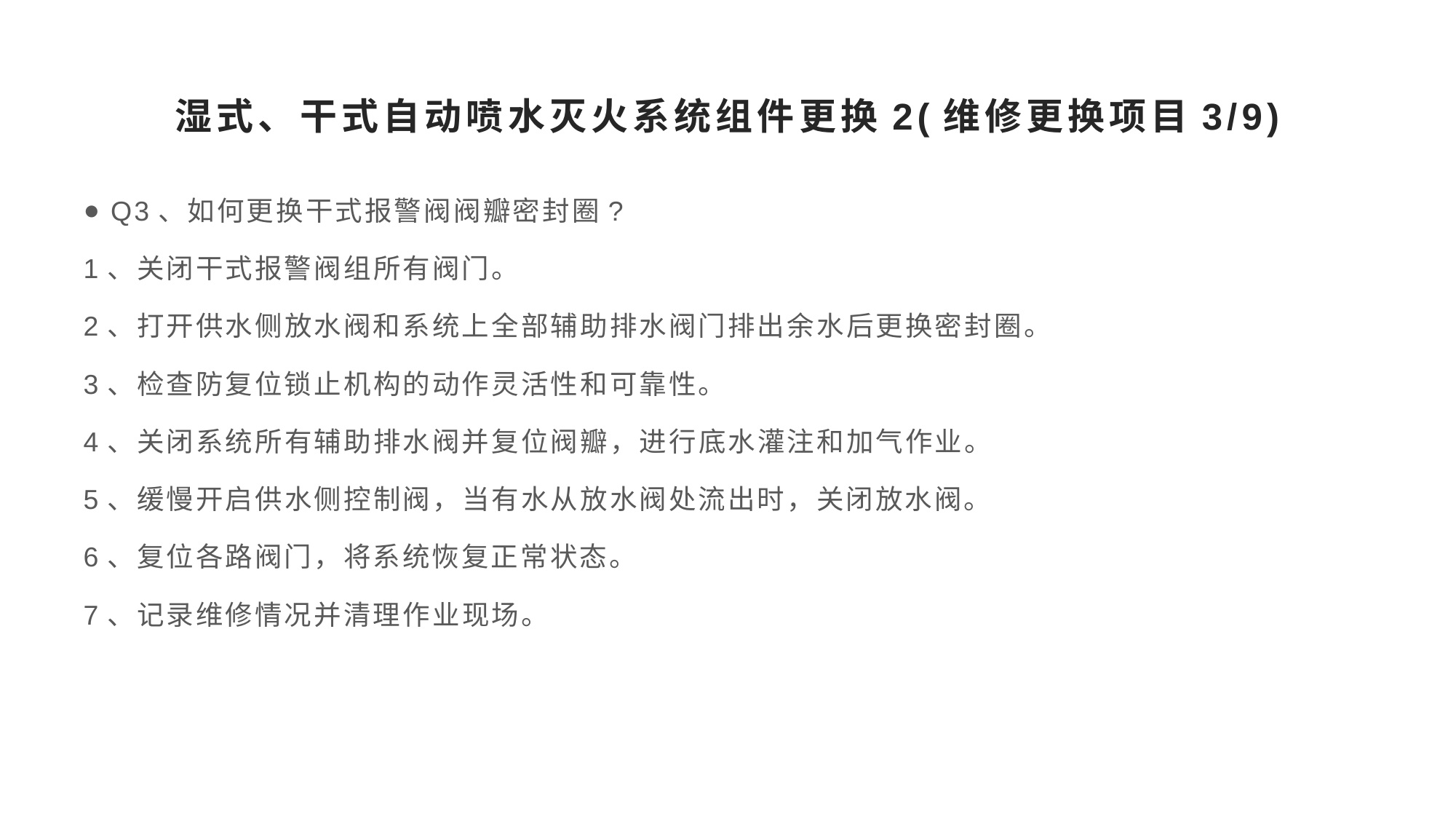

# 湿式、干式自动喷水灭火系统组件更换2(维修更换项目3/9)
Q3、如何更换干式报警阀阀瓣密封圈?
1、关闭干式报警阀组所有阀门。
2、打开供水侧放水阀和系统上全部辅助排水阀门排出余水后更换密封圈。
3、检查防复位锁止机构的动作灵活性和可靠性。
4、关闭系统所有辅助排水阀并复位阀瓣，进行底水灌注和加气作业。
5、缓慢开启供水侧控制阀，当有水从放水阀处流出时，关闭放水阀。
6、复位各路阀门，将系统恢复正常状态。
7、记录维修情况并清理作业现场。
18